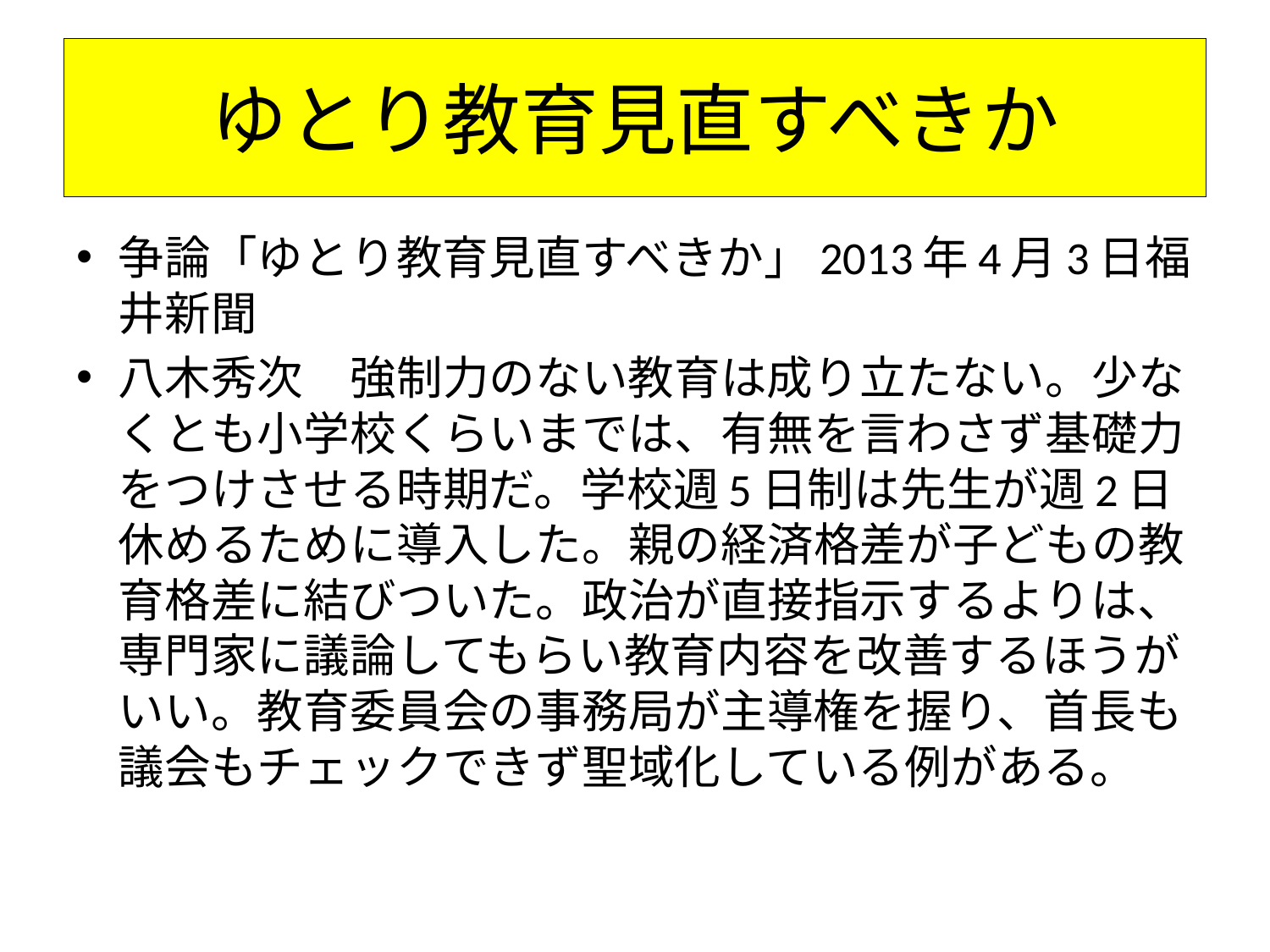

# ゆとり教育見直すべきか
争論「ゆとり教育見直すべきか」2013年4月3日福井新聞
八木秀次　強制力のない教育は成り立たない。少なくとも小学校くらいまでは、有無を言わさず基礎力をつけさせる時期だ。学校週5日制は先生が週2日休めるために導入した。親の経済格差が子どもの教育格差に結びついた。政治が直接指示するよりは、専門家に議論してもらい教育内容を改善するほうがいい。教育委員会の事務局が主導権を握り、首長も議会もチェックできず聖域化している例がある。